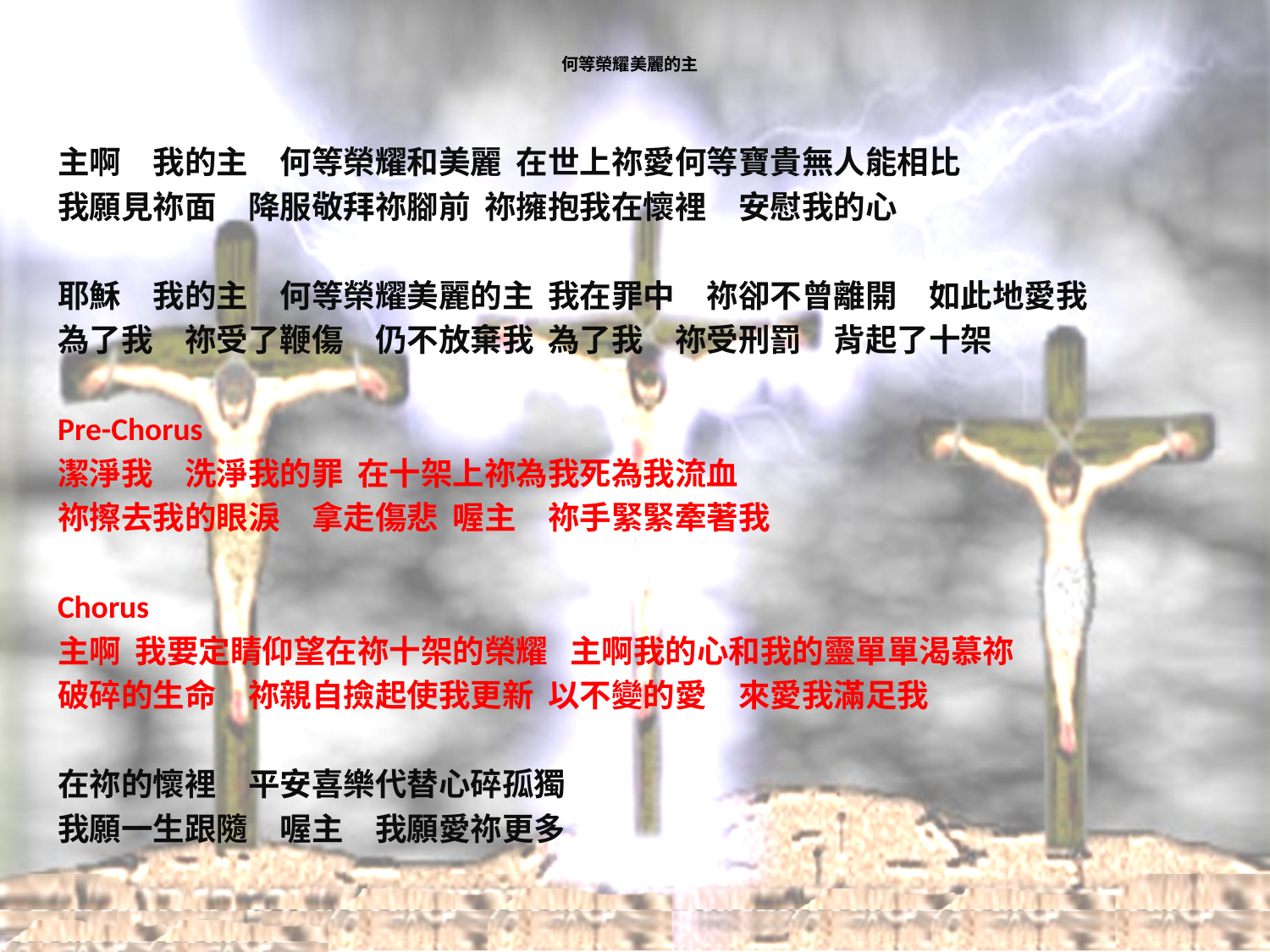

# 何等榮耀美麗的主
主啊　我的主　何等榮耀和美麗  在世上祢愛何等寶貴無人能相比
我願見祢面　降服敬拜祢腳前  祢擁抱我在懷裡　安慰我的心

耶穌　我的主　何等榮耀美麗的主  我在罪中　祢卻不曾離開　如此地愛我
為了我　祢受了鞭傷　仍不放棄我  為了我　祢受刑罰　背起了十架

Pre-Chorus
潔淨我　洗淨我的罪  在十架上祢為我死為我流血
祢擦去我的眼淚　拿走傷悲  喔主　祢手緊緊牽著我

Chorus
主啊  我要定睛仰望在祢十架的榮耀   主啊我的心和我的靈單單渴慕祢
破碎的生命　祢親自撿起使我更新  以不變的愛　來愛我滿足我

在祢的懷裡　平安喜樂代替心碎孤獨
我願一生跟隨　喔主　我願愛祢更多